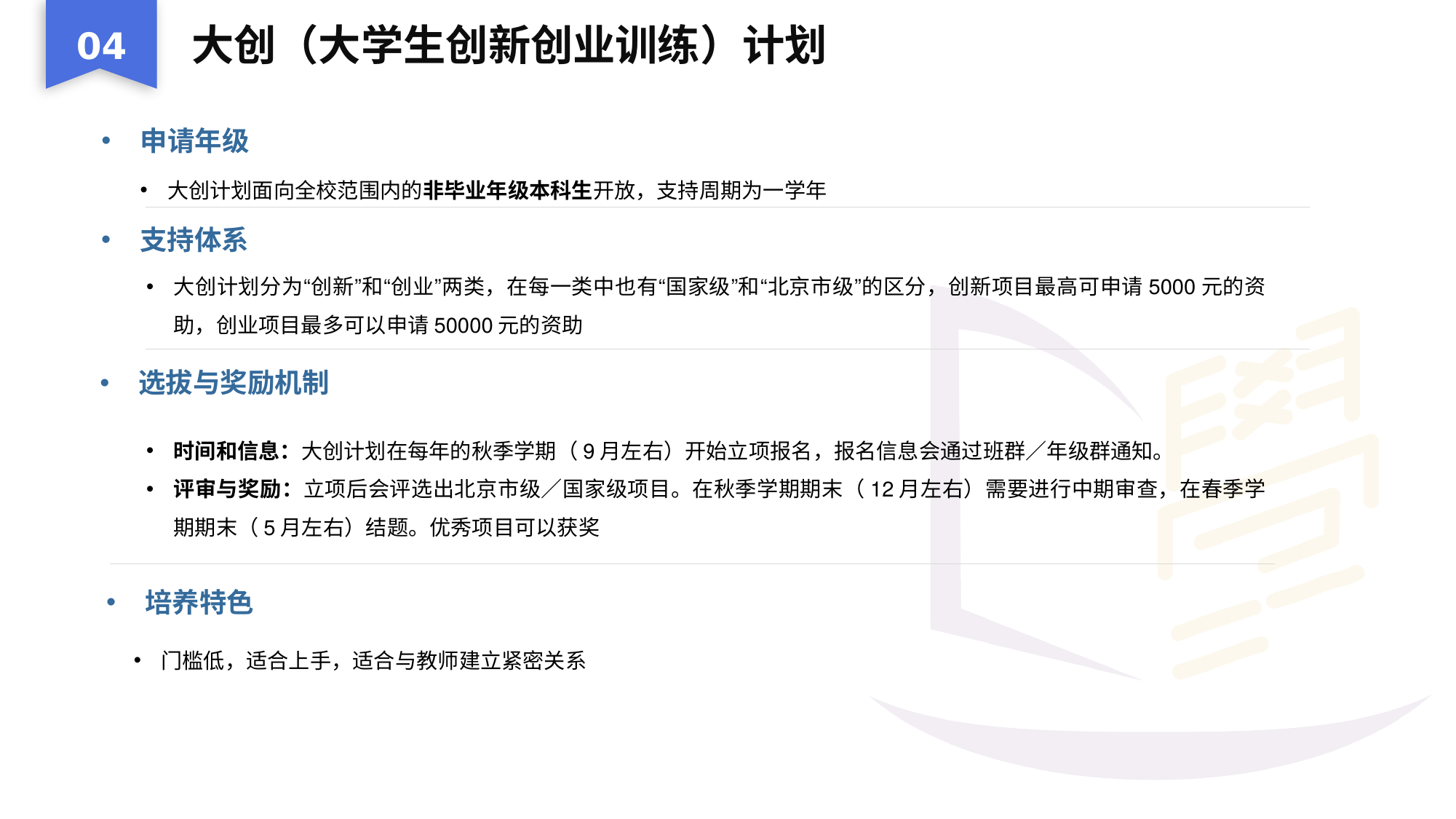

04
大创（大学生创新创业训练）计划
申请年级
大创计划面向全校范围内的非毕业年级本科生开放，支持周期为一学年

支持体系
大创计划分为“创新”和“创业”两类，在每一类中也有“国家级”和“北京市级”的区分，创新项目最高可申请5000元的资助，创业项目最多可以申请50000元的资助

选拔与奖励机制
时间和信息：大创计划在每年的秋季学期（9月左右）开始立项报名，报名信息会通过班群／年级群通知。
评审与奖励：立项后会评选出北京市级／国家级项目。在秋季学期期末（12月左右）需要进行中期审查，在春季学期期末（5月左右）结题。优秀项目可以获奖

培养特色
门槛低，适合上手，适合与教师建立紧密关系